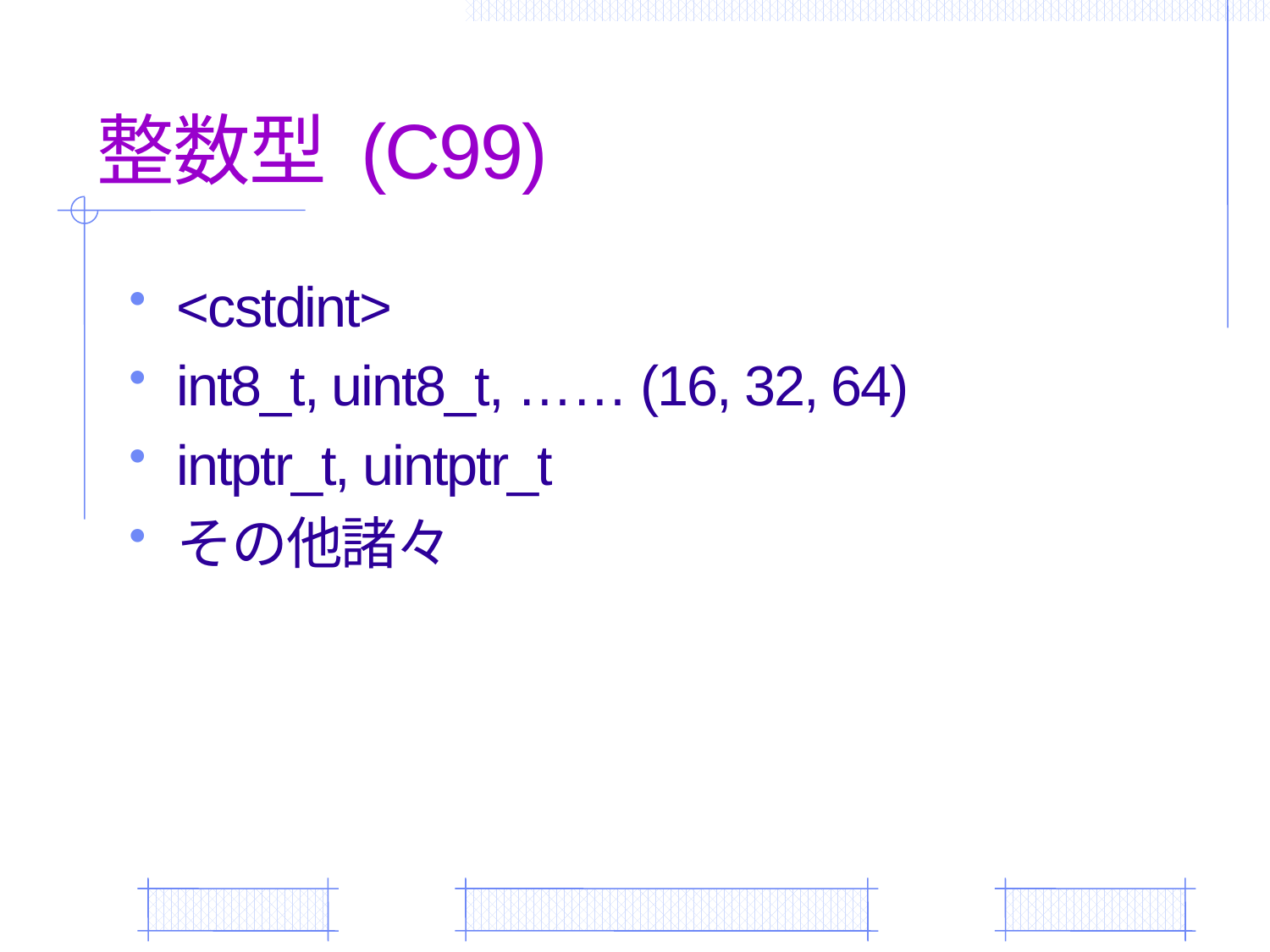

# 整数型 (C99)
<cstdint>
int8_t, uint8_t, …… (16, 32, 64)
intptr_t, uintptr_t
その他諸々